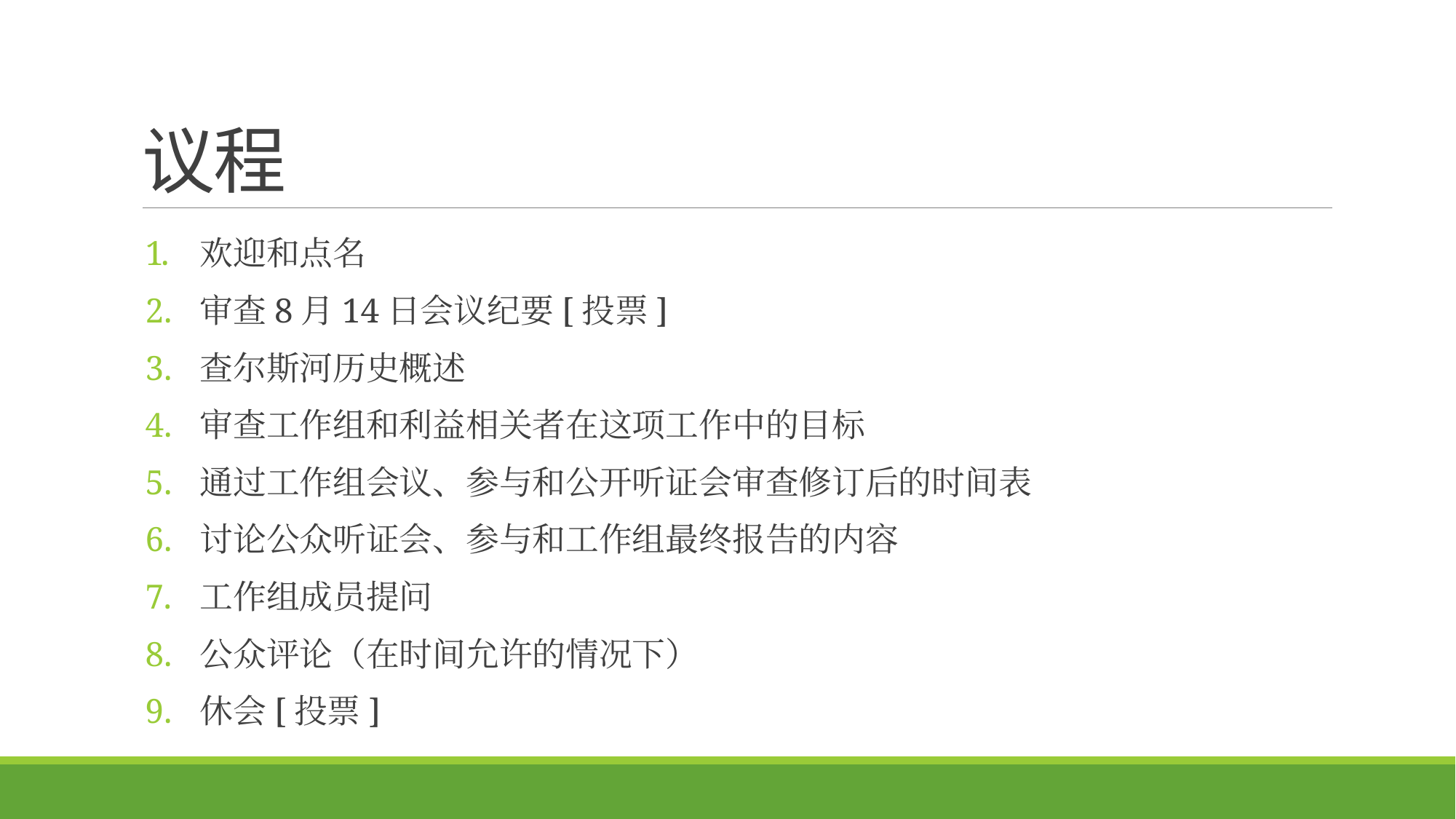

# 议程
欢迎和点名
审查8月14日会议纪要[投票]
查尔斯河历史概述
审查工作组和利益相关者在这项工作中的目标
通过工作组会议、参与和公开听证会审查修订后的时间表
讨论公众听证会、参与和工作组最终报告的内容
工作组成员提问
公众评论（在时间允许的情况下）
休会[投票]